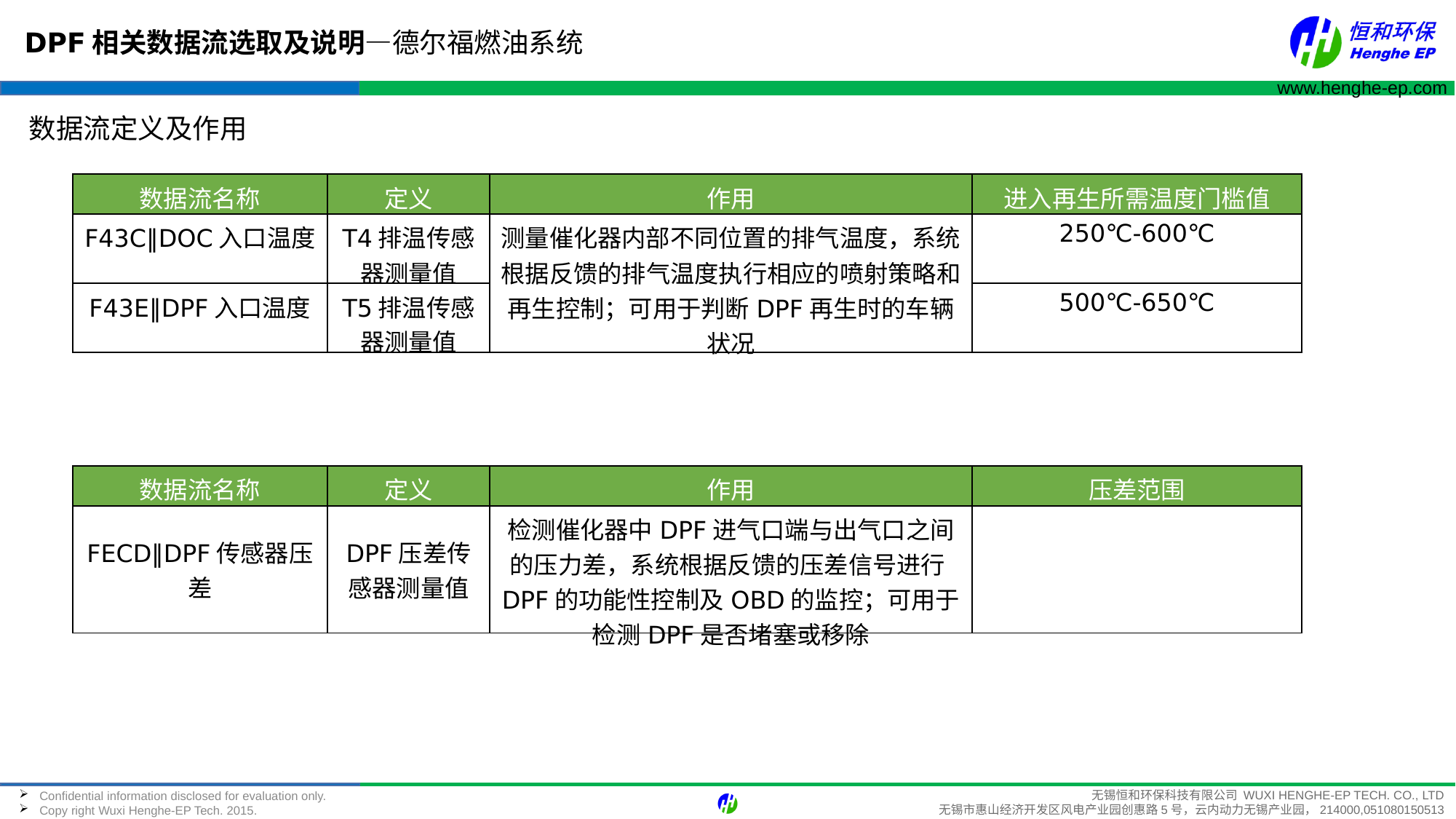

DPF相关数据流选取及说明—德尔福燃油系统
数据流定义及作用

| 数据流名称 | 定义 | 作用 | 进入再生所需温度门槛值 |
| --- | --- | --- | --- |
| F43C‖DOC入口温度 | T4排温传感器测量值 | 测量催化器内部不同位置的排气温度，系统根据反馈的排气温度执行相应的喷射策略和再生控制；可用于判断DPF再生时的车辆状况 | 250℃-600℃ |
| F43E‖DPF入口温度 | T5排温传感器测量值 |  | 500℃-650℃ |
| 数据流名称 | 定义 | 作用 | 压差范围 |
| --- | --- | --- | --- |
| FECD‖DPF传感器压差 | DPF压差传感器测量值 | 检测催化器中DPF进气口端与出气口之间的压力差，系统根据反馈的压差信号进行DPF的功能性控制及OBD的监控；可用于检测DPF是否堵塞或移除 |  |